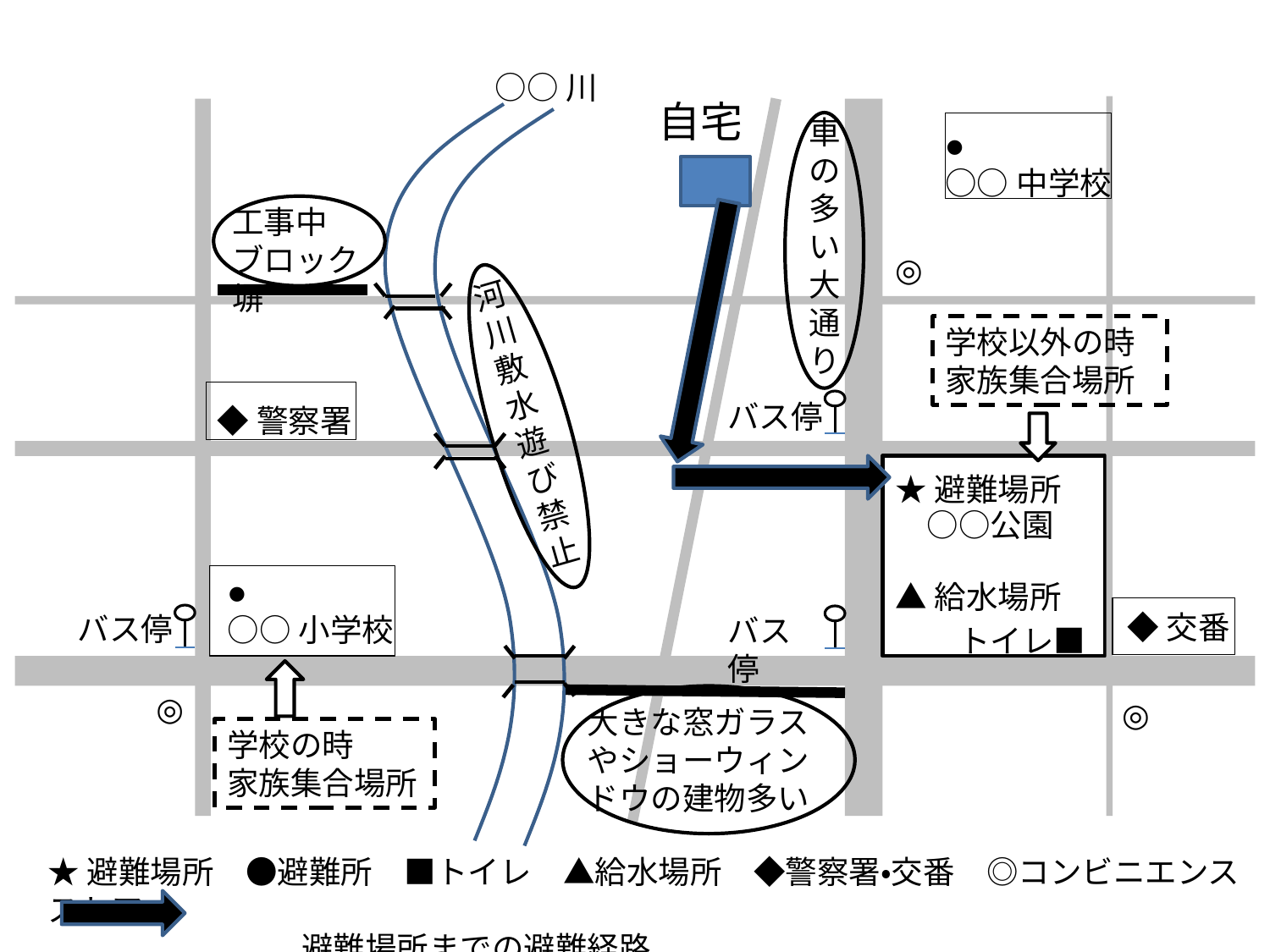

○○川

バス停
バス停
バス停
自宅
車の多い大通り

●
○○中学校

工事中
ブロック塀
◎

河川敷
水遊び禁止

学校以外の時
家族集合場所

◆警察署

★避難場所
　○○公園

▲給水場所
　　トイレ■

●
○○小学校

◆交番

◎

◎
大きな窓ガラスやショーウィンドウの建物多い
学校の時
家族集合場所
★避難場所　●避難所　■トイレ　▲給水場所　◆警察署・交番　◎コンビニエンスストア
　　　　　　　　避難場所までの避難経路